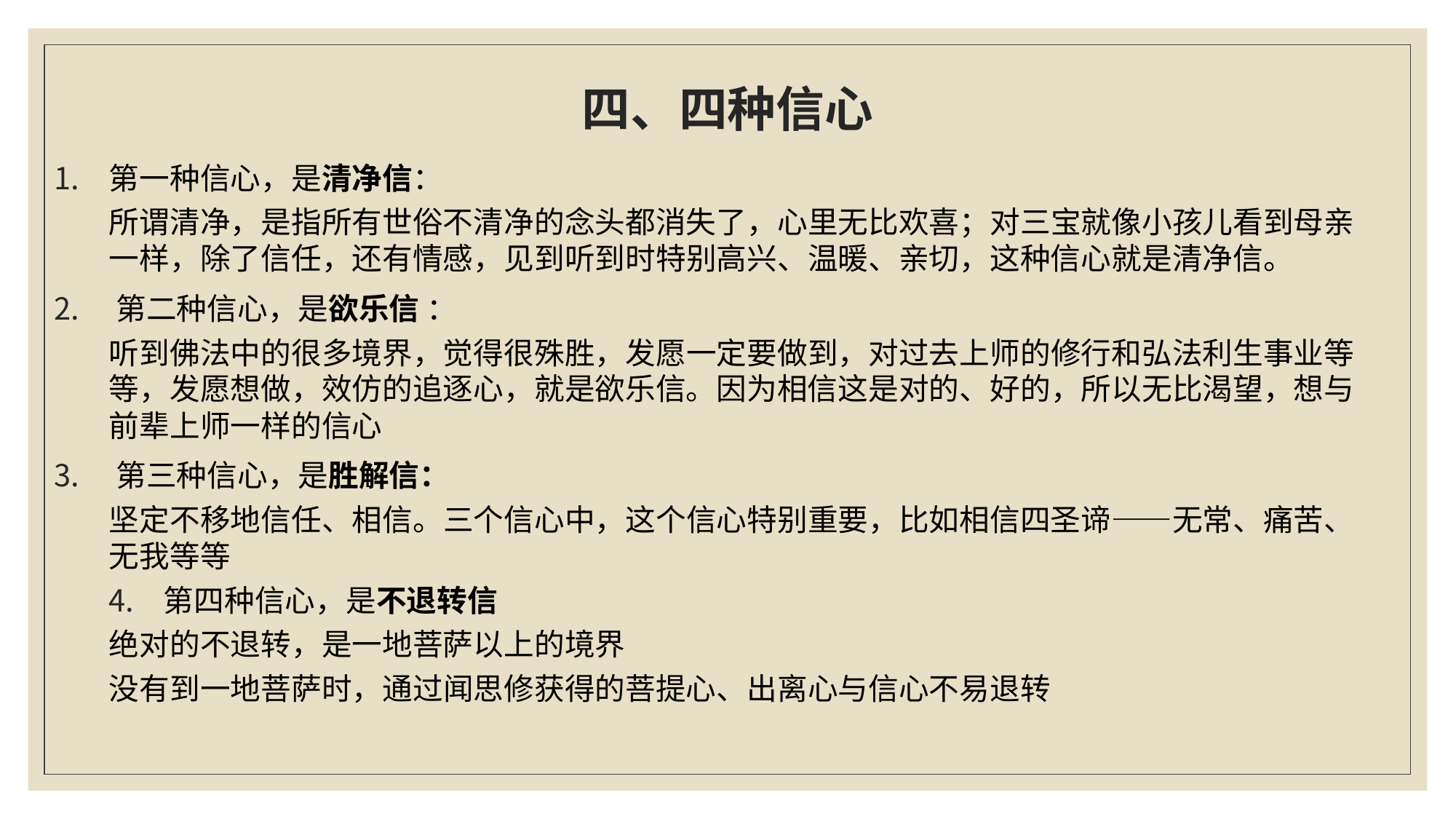

# 四、四种信心
第一种信心，是清净信：
所谓清净，是指所有世俗不清净的念头都消失了，心里无比欢喜；对三宝就像小孩儿看到母亲一样，除了信任，还有情感，见到听到时特别高兴、温暖、亲切，这种信心就是清净信。
第二种信心，是欲乐信 ：
听到佛法中的很多境界，觉得很殊胜，发愿一定要做到，对过去上师的修行和弘法利生事业等等，发愿想做，效仿的追逐心，就是欲乐信。因为相信这是对的、好的，所以无比渴望，想与前辈上师一样的信心
第三种信心，是胜解信：
坚定不移地信任、相信。三个信心中，这个信心特别重要，比如相信四圣谛——无常、痛苦、无我等等
第四种信心，是不退转信
绝对的不退转，是一地菩萨以上的境界
没有到一地菩萨时，通过闻思修获得的菩提心、出离心与信心不易退转